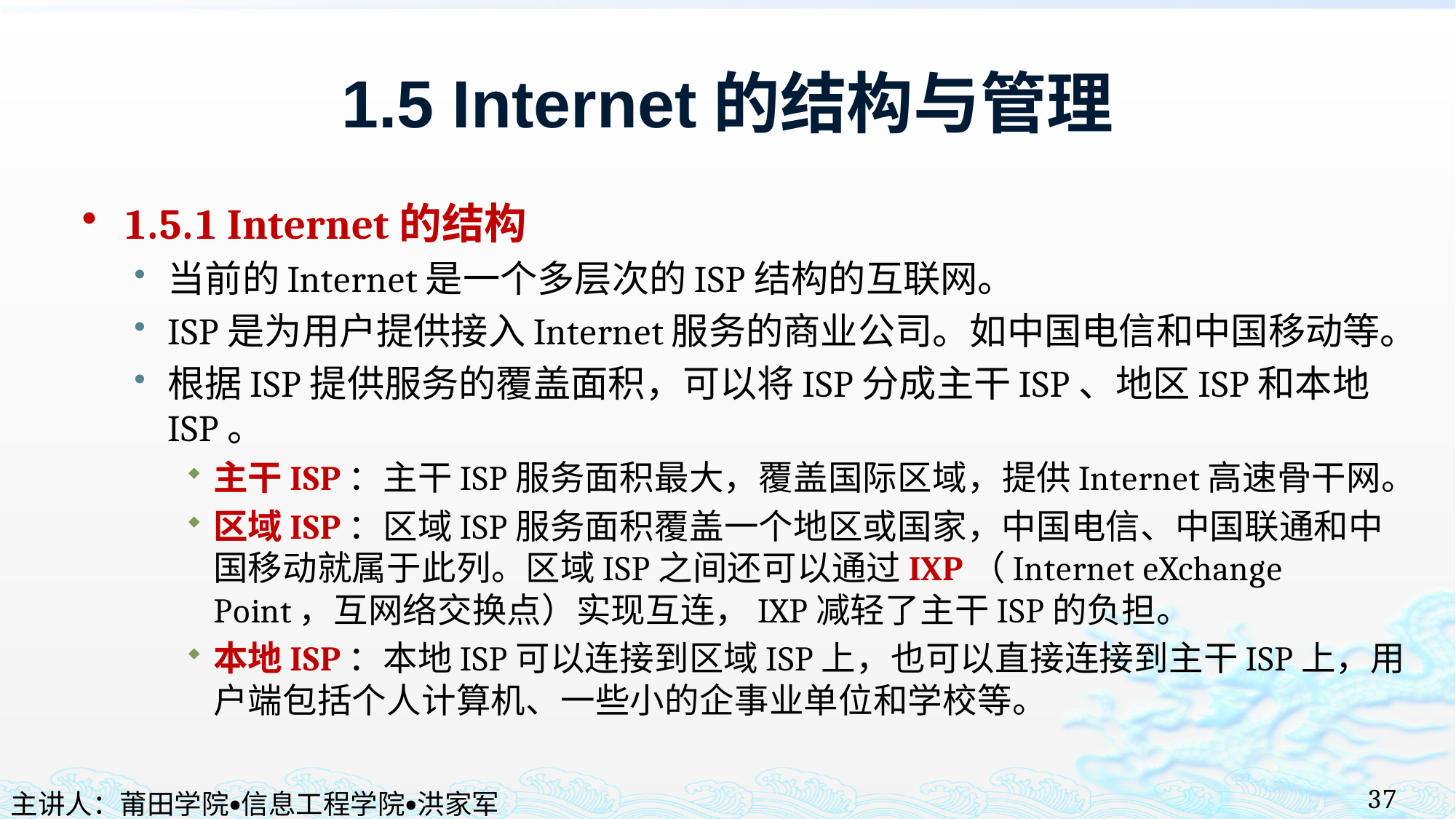

# 1.5 Internet的结构与管理
1.5.1 Internet的结构
当前的Internet是一个多层次的ISP结构的互联网。
ISP是为用户提供接入Internet服务的商业公司。如中国电信和中国移动等。
根据ISP提供服务的覆盖面积，可以将ISP分成主干ISP、地区ISP和本地ISP。
主干ISP：主干ISP服务面积最大，覆盖国际区域，提供Internet高速骨干网。
区域ISP：区域ISP服务面积覆盖一个地区或国家，中国电信、中国联通和中国移动就属于此列。区域ISP之间还可以通过IXP（Internet eXchange Point，互网络交换点）实现互连，IXP减轻了主干ISP的负担。
本地ISP：本地ISP可以连接到区域ISP上，也可以直接连接到主干ISP上，用户端包括个人计算机、一些小的企事业单位和学校等。

37
主讲人：莆田学院•信息工程学院•洪家军